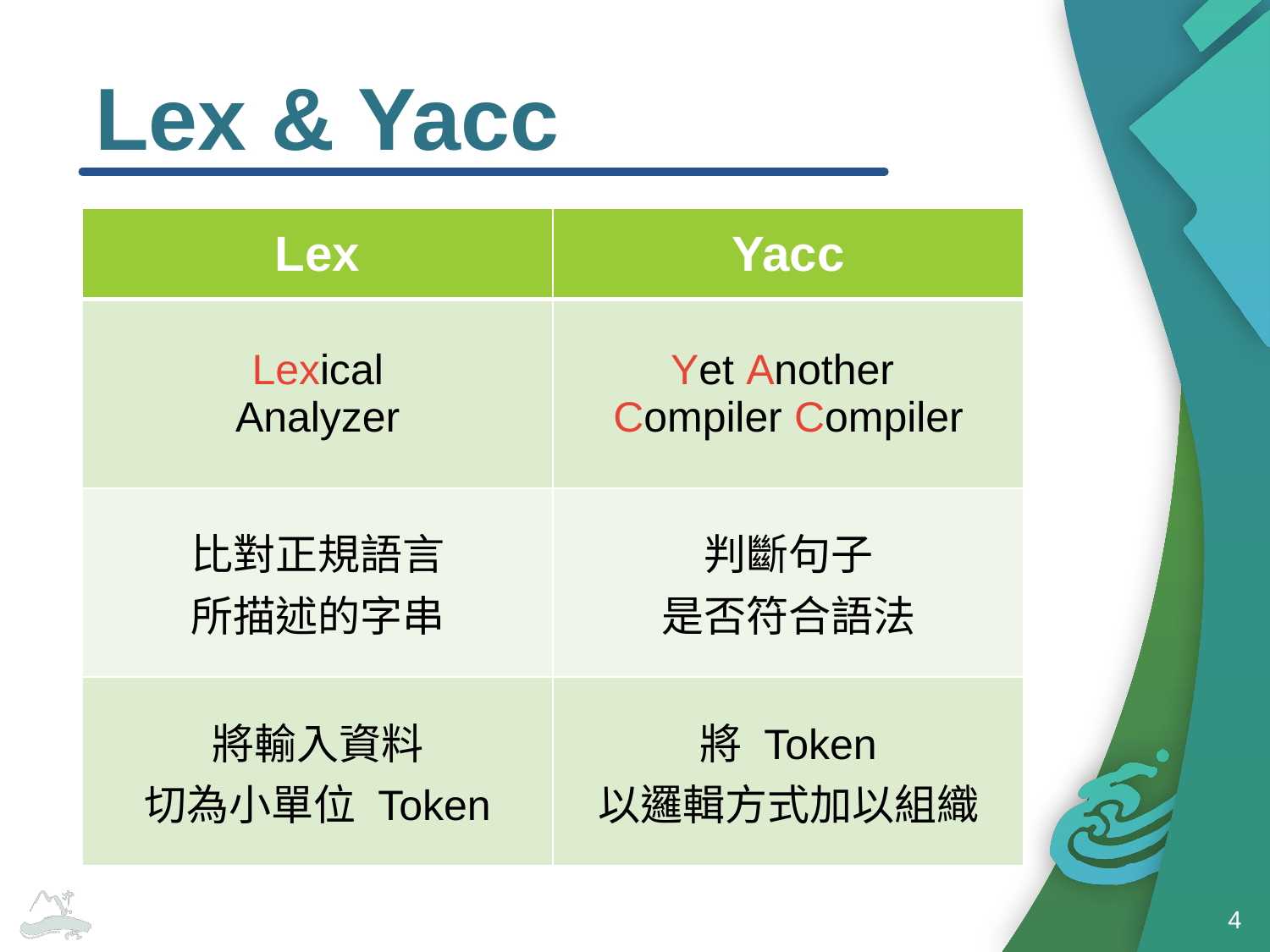

# Lex & Yacc
| Lex | Yacc |
| --- | --- |
| Lexical Analyzer | Yet Another Compiler Compiler |
| 比對正規語言 所描述的字串 | 判斷句子 是否符合語法 |
| 將輸入資料 切為小單位 Token | 將 Token 以邏輯方式加以組織 |